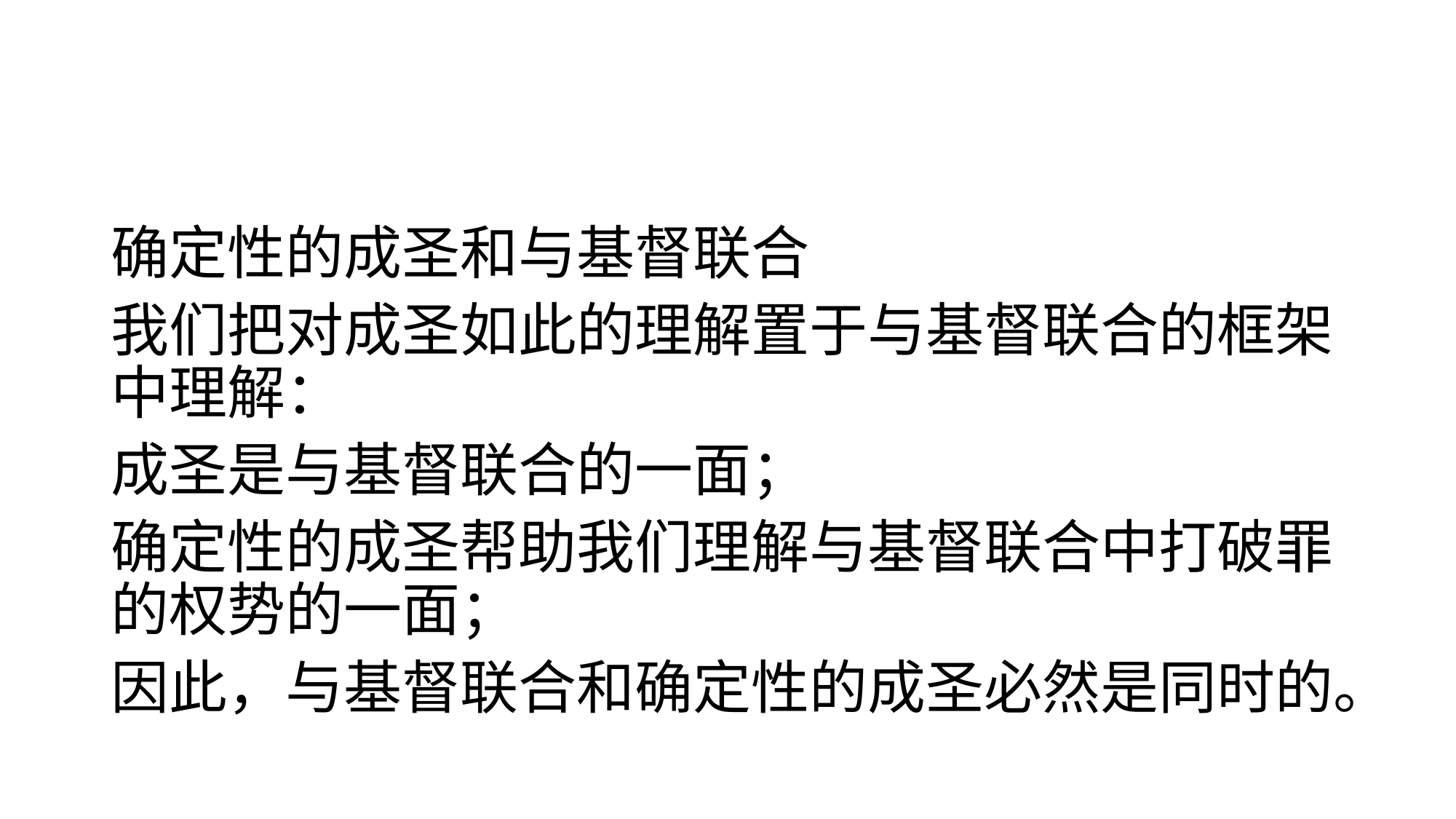

#
确定性的成圣和与基督联合
我们把对成圣如此的理解置于与基督联合的框架中理解：
成圣是与基督联合的一面；
确定性的成圣帮助我们理解与基督联合中打破罪的权势的一面；
因此，与基督联合和确定性的成圣必然是同时的。